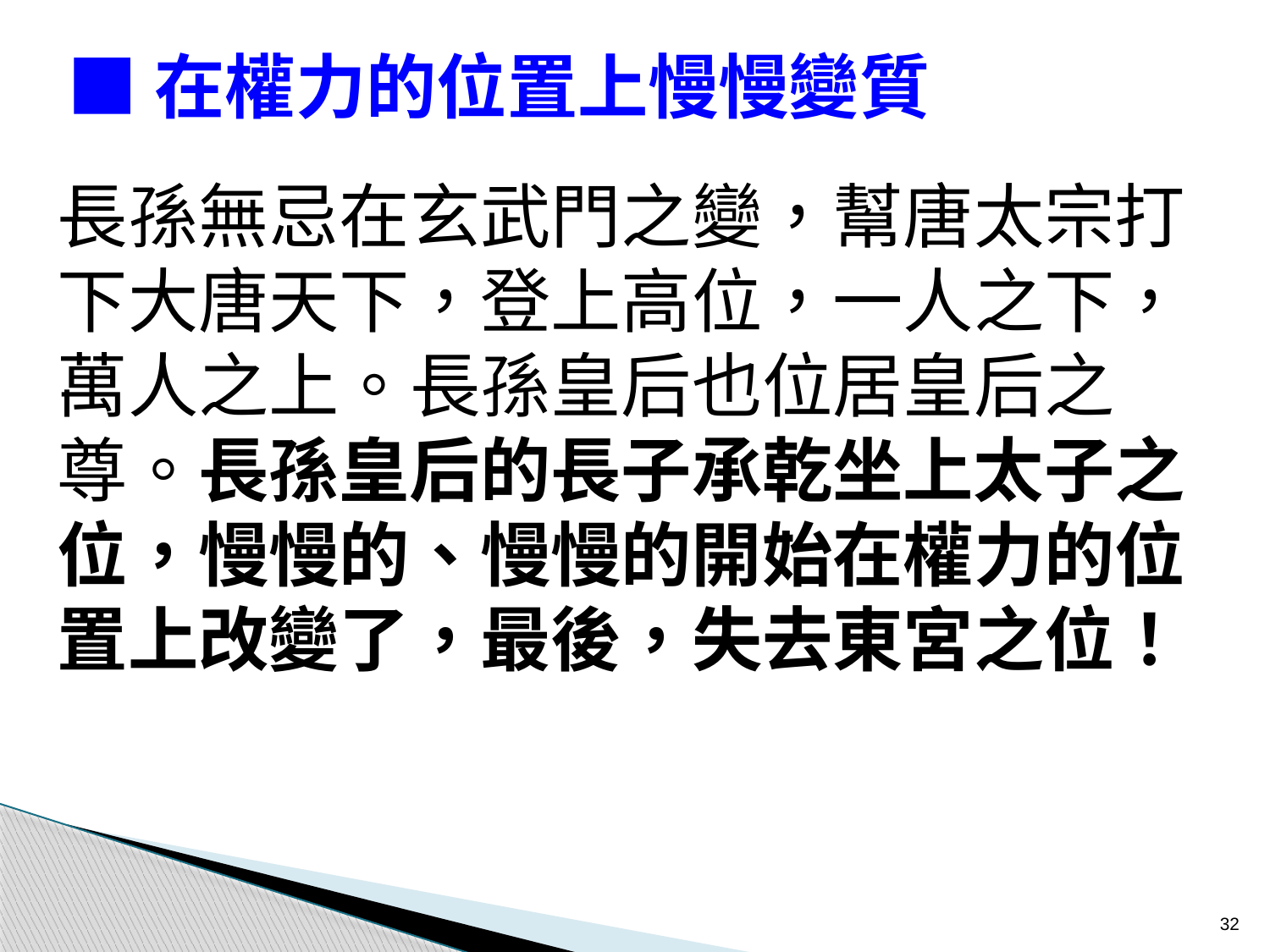

■在權力的位置上慢慢變質
長孫無忌在玄武門之變，幫唐太宗打下大唐天下，登上高位，一人之下，萬人之上。長孫皇后也位居皇后之尊。長孫皇后的長子承乾坐上太子之位，慢慢的、慢慢的開始在權力的位置上改變了，最後，失去東宮之位！
32